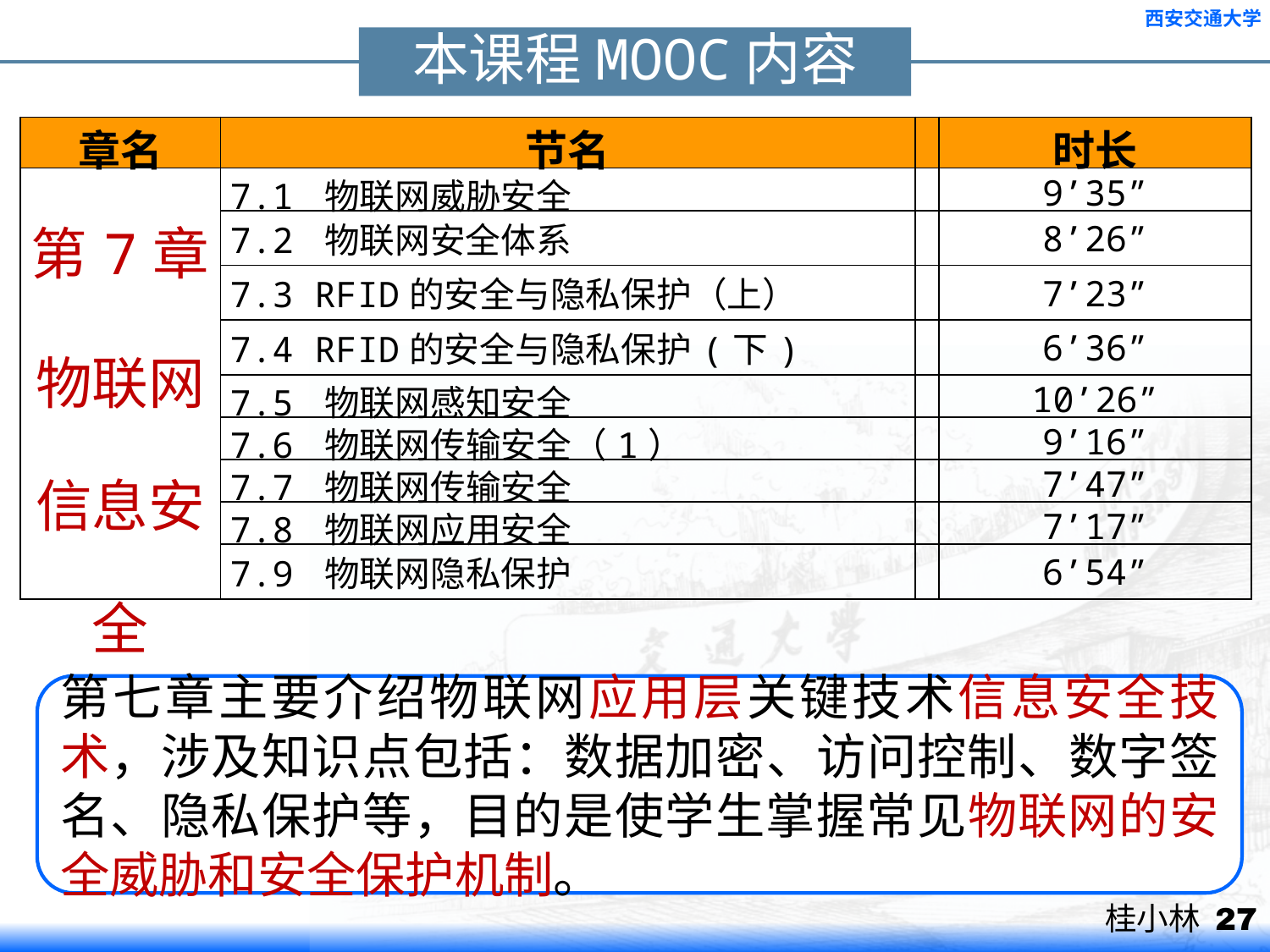

本课程MOOC内容
| 章名 | 节名 |  | 时长 |
| --- | --- | --- | --- |
| 第7章 物联网信息安全 | 7.1 物联网威胁安全 |  | 9’35” |
|  | 7.2 物联网安全体系 |  | 8’26” |
|  | 7.3 RFID的安全与隐私保护（上） |  | 7’23” |
|  | 7.4 RFID的安全与隐私保护(下) |  | 6’36” |
|  | 7.5 物联网感知安全 |  | 10’26” |
|  | 7.6 物联网传输安全（1） |  | 9’16” |
|  | 7.7 物联网传输安全 |  | 7’47” |
|  | 7.8 物联网应用安全 |  | 7’17” |
|  | 7.9 物联网隐私保护 |  | 6’54” |
第七章主要介绍物联网应用层关键技术信息安全技术，涉及知识点包括：数据加密、访问控制、数字签名、隐私保护等，目的是使学生掌握常见物联网的安全威胁和安全保护机制。
桂小林 27